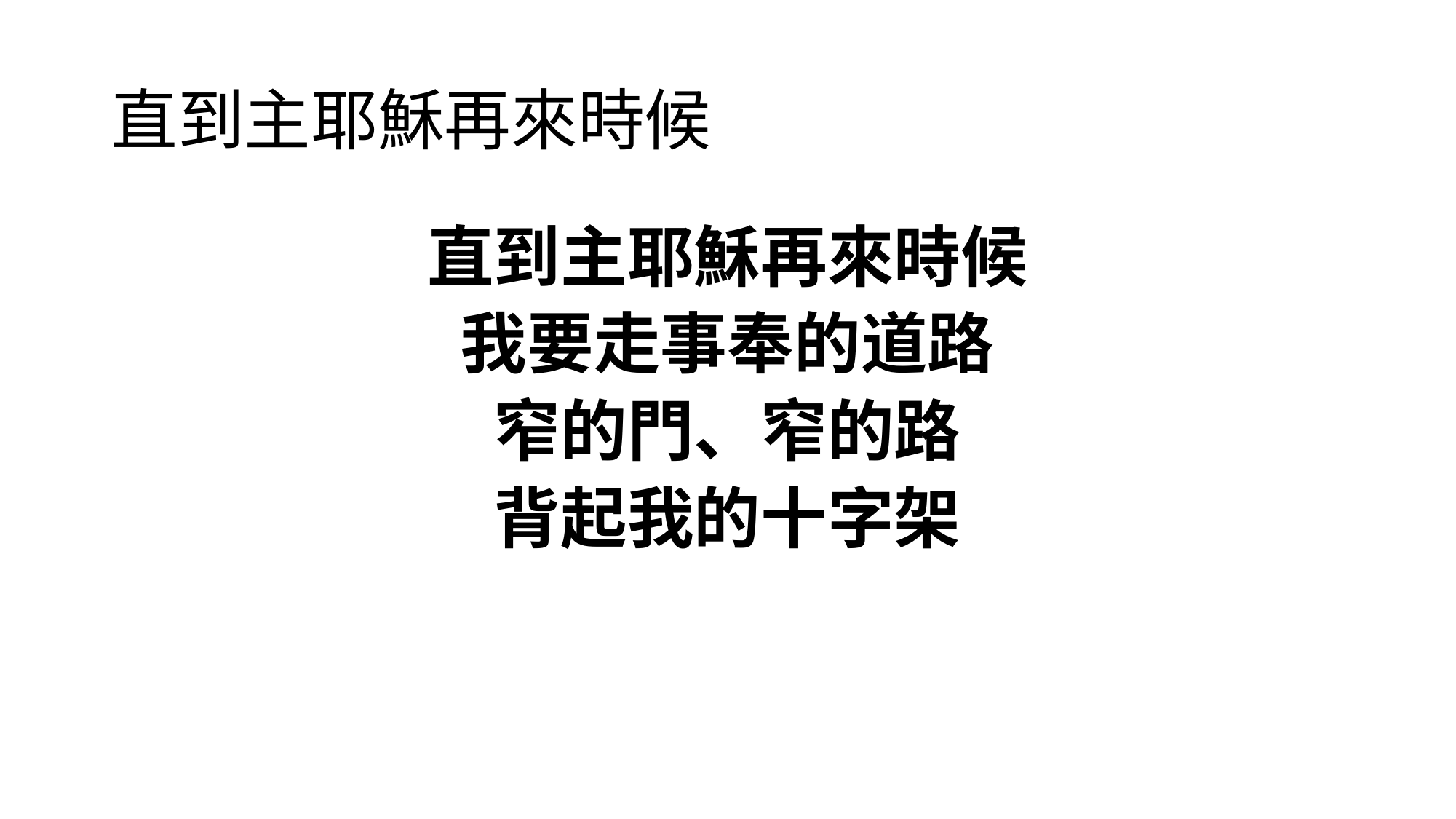

# 直到主耶穌再來時候
直到主耶穌再來時候
我要走事奉的道路
窄的門、窄的路
背起我的十字架